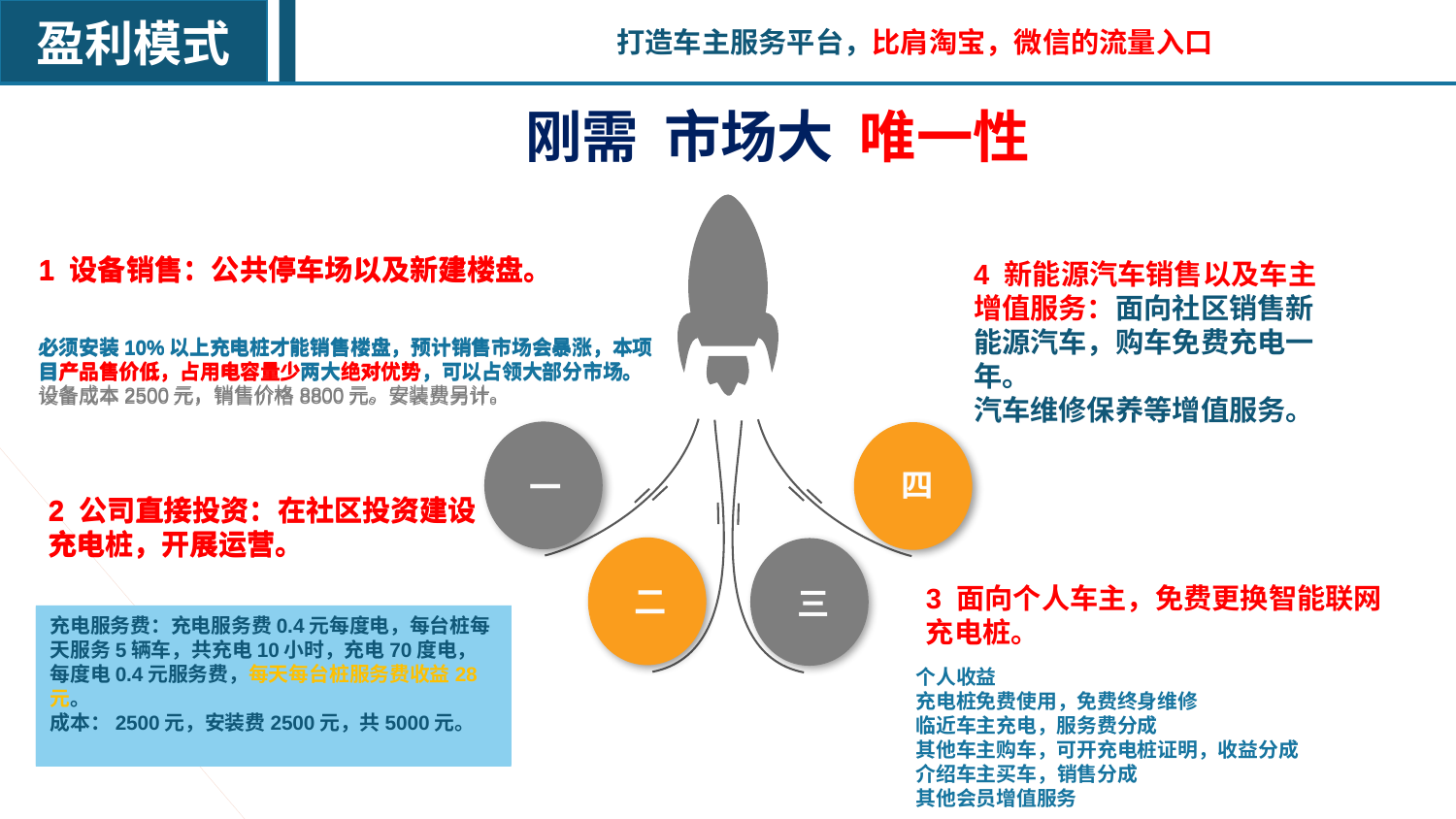

盈利模式

打造车主服务平台，比肩淘宝，微信的流量入口
刚需  市场大  唯一性

一

四

二

三
1 设备销售：公共停车场以及新建楼盘。
1 设备销售：公共停车场以及新建楼盘。
4 新能源汽车销售以及车主增值服务：面向社区销售新能源汽车，购车免费充电一年。
汽车维修保养等增值服务。
必须安装10%以上充电桩才能销售楼盘，预计销售市场会暴涨，本项目产品售价低，占用电容量少两大绝对优势，可以占领大部分市场。
设备成本2500元，销售价格8800元。安装费另计。
必须安装10%以上充电桩才能销售楼盘，预计销售市场会暴涨，本项目产品售价低，占用电容量少两大绝对优势，可以占领大部分市场。
设备成本2500元，销售价格8800元。安装费另计。
2 公司直接投资：在社区投资建设充电桩，开展运营。
2 公司直接投资：在社区投资建设充电桩，开展运营。
3 面向个人车主，免费更换智能联网充电桩。
充电服务费：充电服务费0.4元每度电，每台桩每天服务5辆车，共充电10小时，充电70度电，每度电0.4元服务费，每天每台桩服务费收益28元。
成本：2500元，安装费2500元，共5000元。

充电服务费：充电服务费0.4元每度电，每台桩每天服务5辆车，共充电10小时，充电70度电，每度电0.4元服务费，每天每台桩服务费收益28元。
成本：2500元，安装费2500元，共5000元。

个人收益
充电桩免费使用，免费终身维修
临近车主充电，服务费分成
其他车主购车，可开充电桩证明，收益分成
介绍车主买车，销售分成
其他会员增值服务